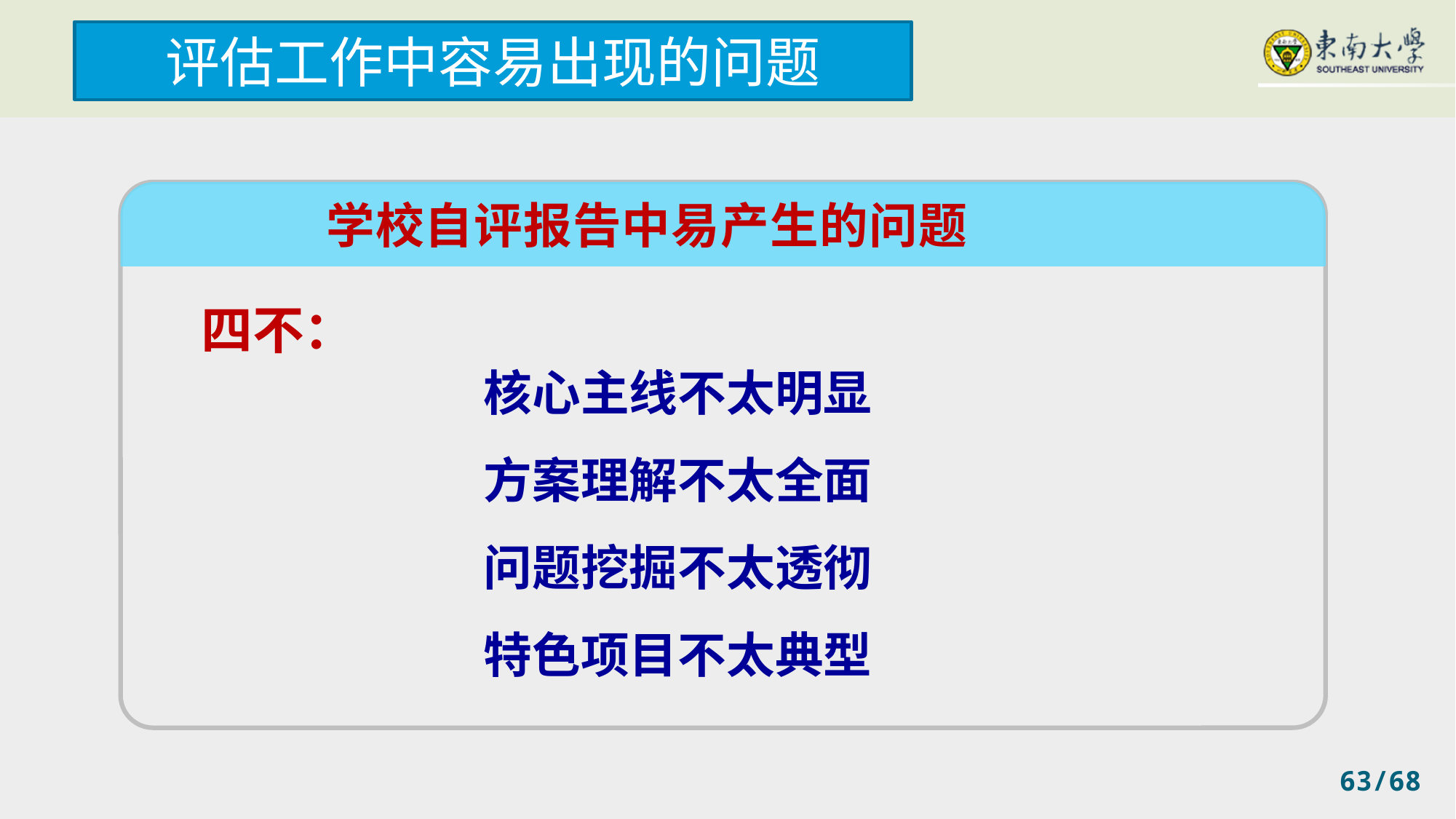

评估工作中容易出现的问题

学校自评报告中易产生的问题
四不：
核心主线不太明显
方案理解不太全面
问题挖掘不太透彻
特色项目不太典型